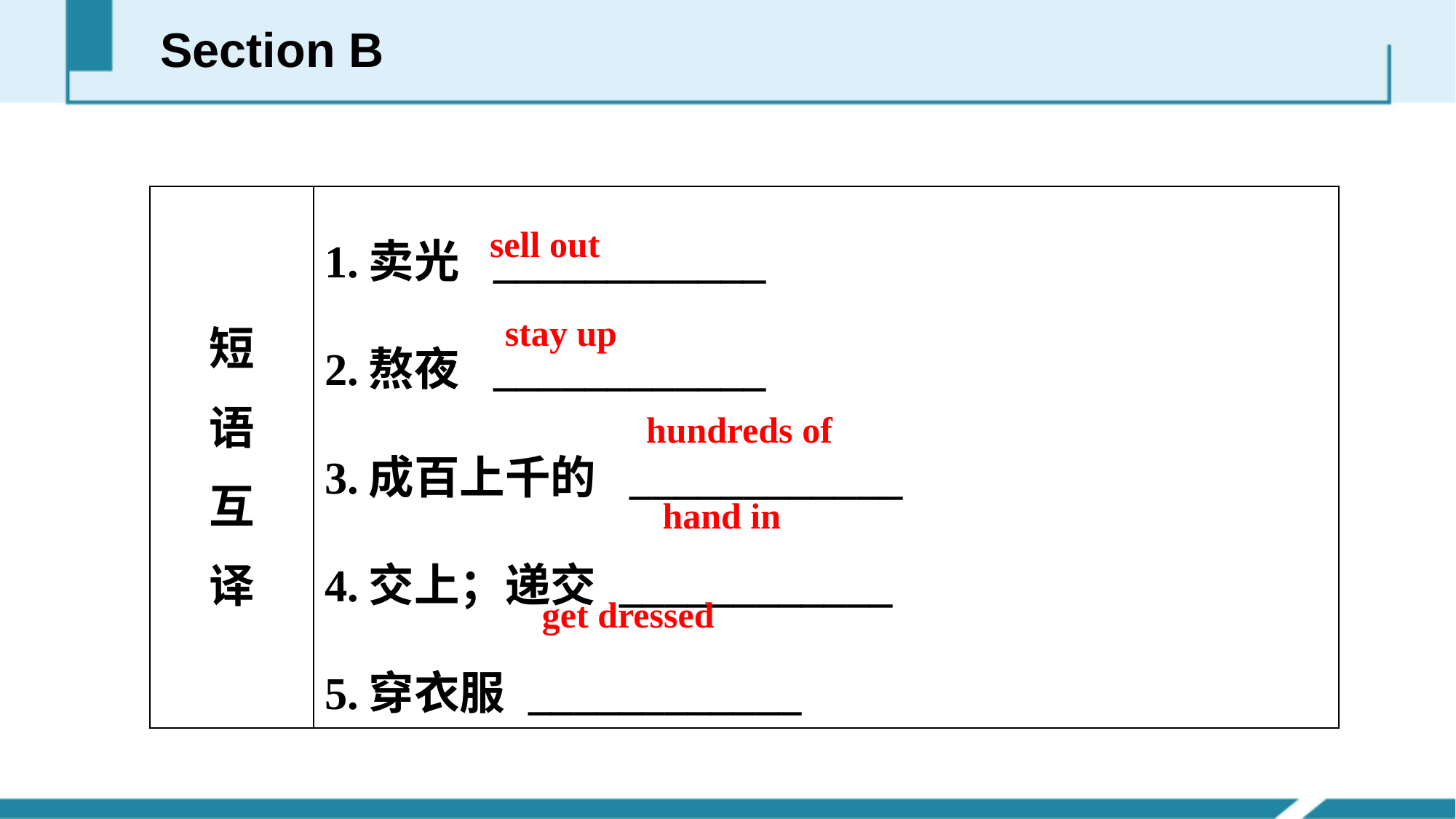

Section B
| 短 语 互 译 | 1.卖光 \_\_\_\_\_\_\_\_\_\_\_\_ 2.熬夜 \_\_\_\_\_\_\_\_\_\_\_\_ 3.成百上千的 \_\_\_\_\_\_\_\_\_\_\_\_ 4.交上；递交 \_\_\_\_\_\_\_\_\_\_\_\_ 5.穿衣服 \_\_\_\_\_\_\_\_\_\_\_\_ |
| --- | --- |
sell out
stay up

hundreds of
hand in
get dressed